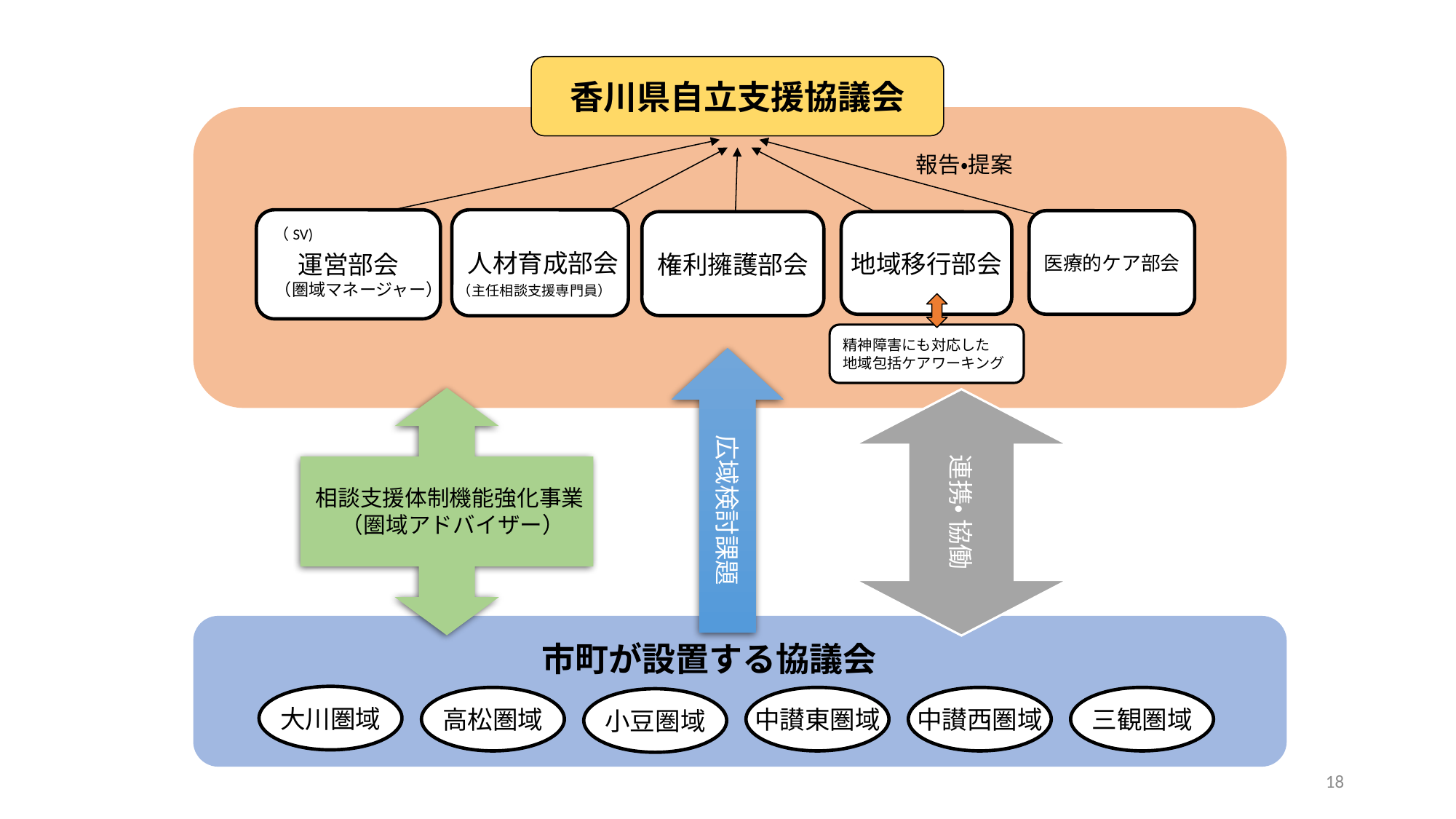

香川県自立支援協議会

報告・提案

運営部会
人材育成部会
医療的ケア部会
権利擁護部会
地域移行部会
（SV)
（圏域マネージャー）
（主任相談支援専門員）

精神障害にも対応した
地域包括ケアワーキング
　　広域検討課題

連携・ 協働
相談支援体制機能強化事業
（圏域アドバイザー）

市町が設置する協議会
大川圏域
高松圏域
中讃西圏域
三観圏域
中讃東圏域
小豆圏域
18